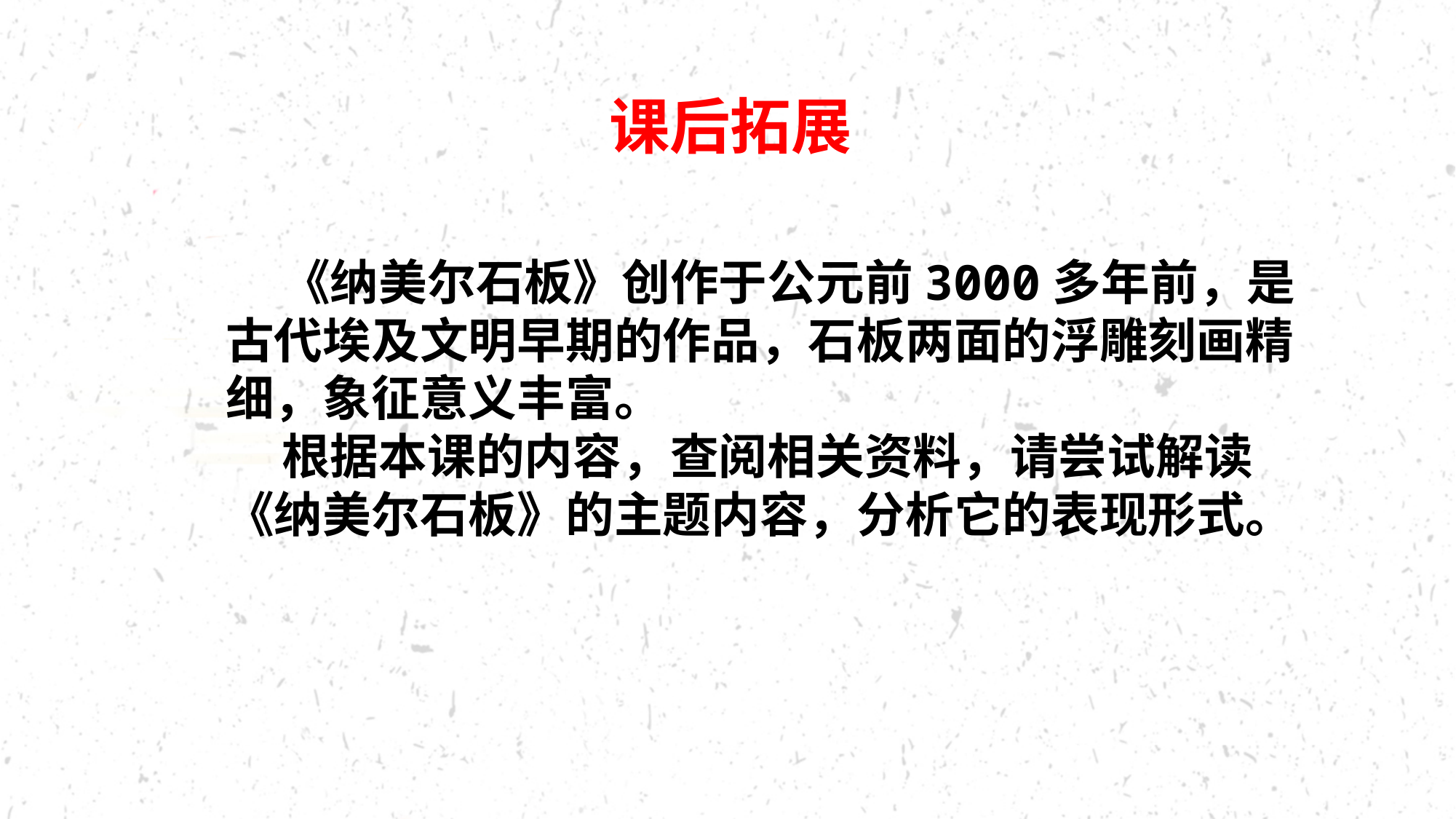

课后拓展
    《纳美尔石板》创作于公元前3000多年前，是古代埃及文明早期的作品，石板两面的浮雕刻画精细，象征意义丰富。
    根据本课的内容，查阅相关资料，请尝试解读《纳美尔石板》的主题内容，分析它的表现形式。